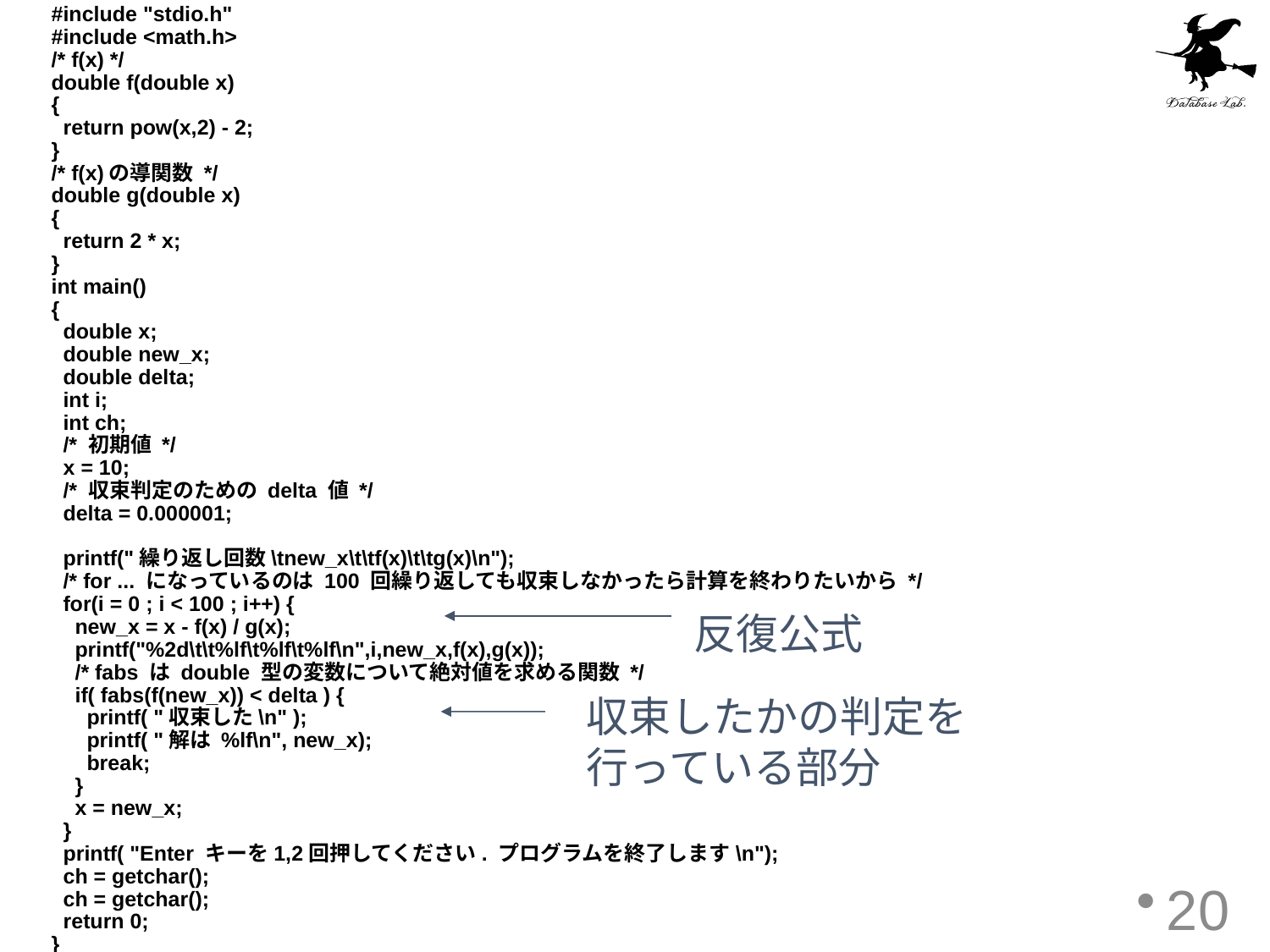

#include "stdio.h"
#include <math.h>
/* f(x) */
double f(double x)
{
  return pow(x,2) - 2;
}
/* f(x)の導関数 */
double g(double x)
{
  return 2 * x;
}
int main()
{
  double x;
  double new_x;
  double delta;
  int i;
  int ch;
  /* 初期値 */
  x = 10;
  /* 収束判定のための delta 値 */
  delta = 0.000001;

  printf("繰り返し回数\tnew_x\t\tf(x)\t\tg(x)\n");
  /* for ... になっているのは 100 回繰り返しても収束しなかったら計算を終わりたいから */
  for(i = 0 ; i < 100 ; i++) {
    new_x = x - f(x) / g(x);
    printf("%2d\t\t%lf\t%lf\t%lf\n",i,new_x,f(x),g(x));
    /* fabs は double 型の変数について絶対値を求める関数 */
    if( fabs(f(new_x)) < delta ) {
      printf( "収束した\n" );
      printf( "解は %lf\n", new_x);
      break;
    }
    x = new_x;
  }
  printf( "Enter キーを1,2回押してください. プログラムを終了します\n");
  ch = getchar();
  ch = getchar();
  return 0;
}
反復公式

収束したかの判定を
行っている部分

20